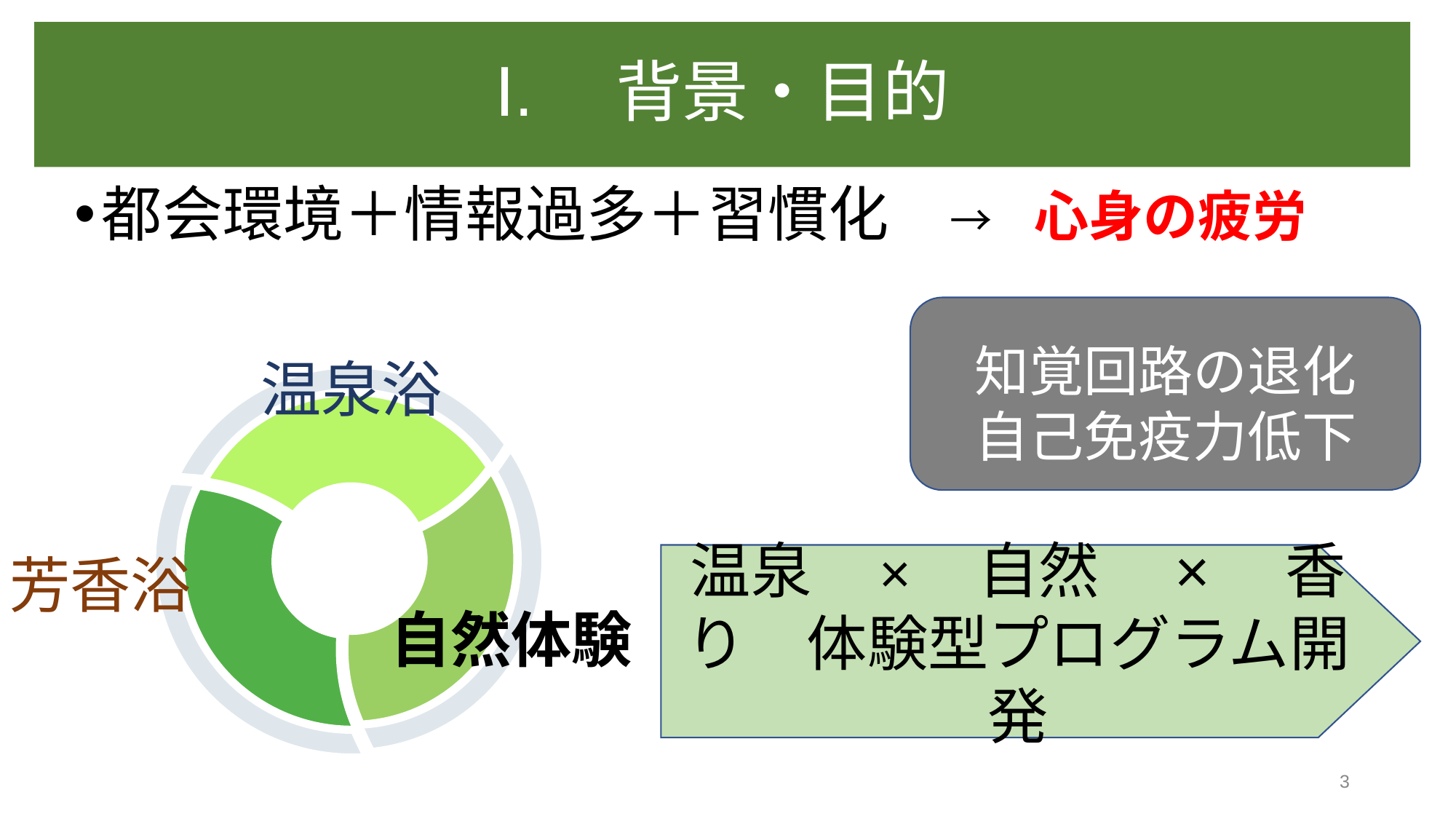

# Ⅰ.　背景・目的
都会環境＋情報過多＋習慣化　→　心身の疲労

知覚回路の退化
自己免疫力低下

温泉浴

自然体験

芳香浴

温泉　×　自然　×　香り　体験型プログラム開発
3